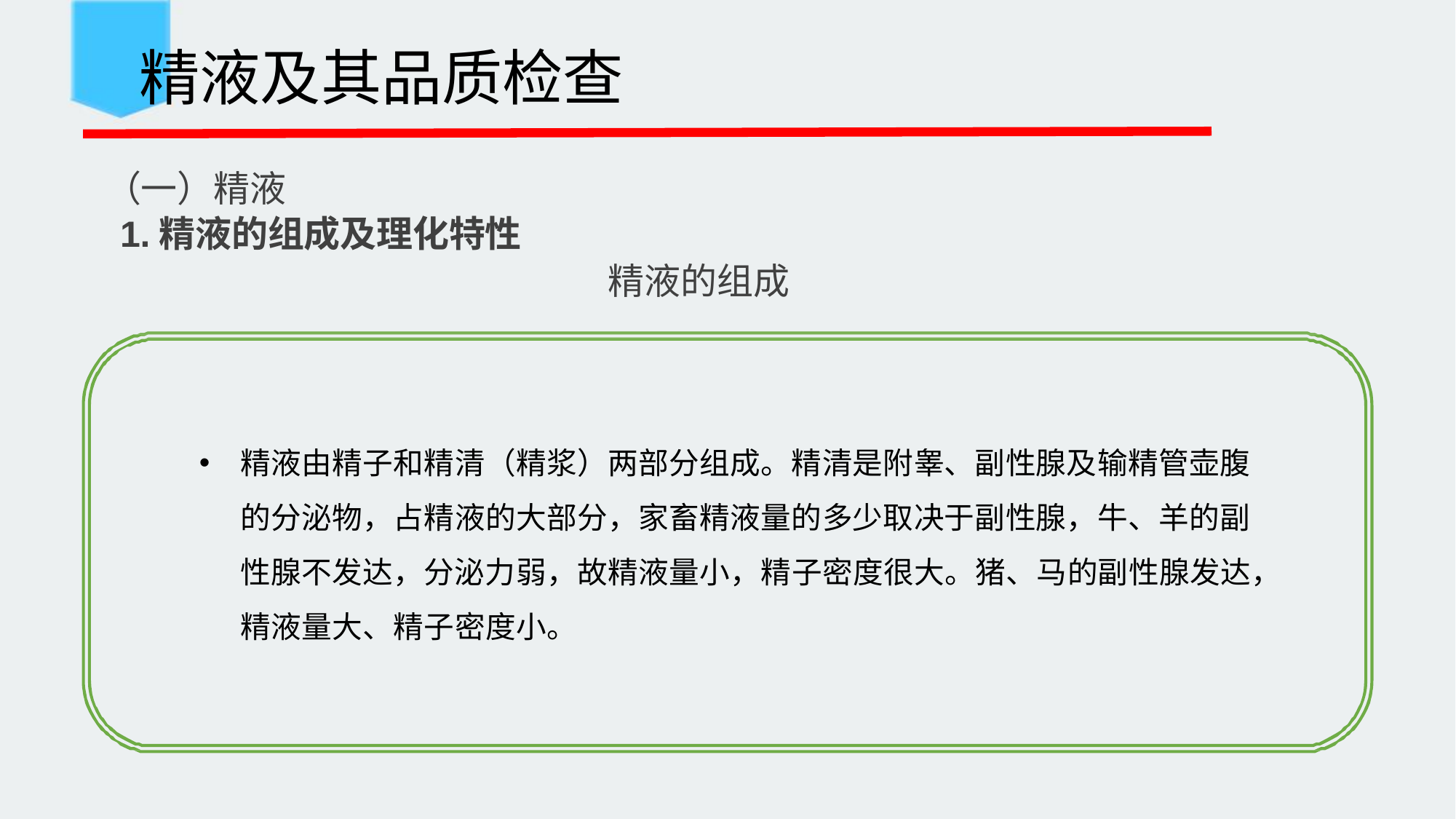

精液及其品质检查
  （一）精液
    1.精液的组成及理化特性
精液的组成

精液由精子和精清（精浆）两部分组成。精清是附睾、副性腺及输精管壶腹 的分泌物，占精液的大部分，家畜精液量的多少取决于副性腺，牛、羊的副 性腺不发达，分泌力弱，故精液量小，精子密度很大。猪、马的副性腺发达，精液量大、精子密度小。